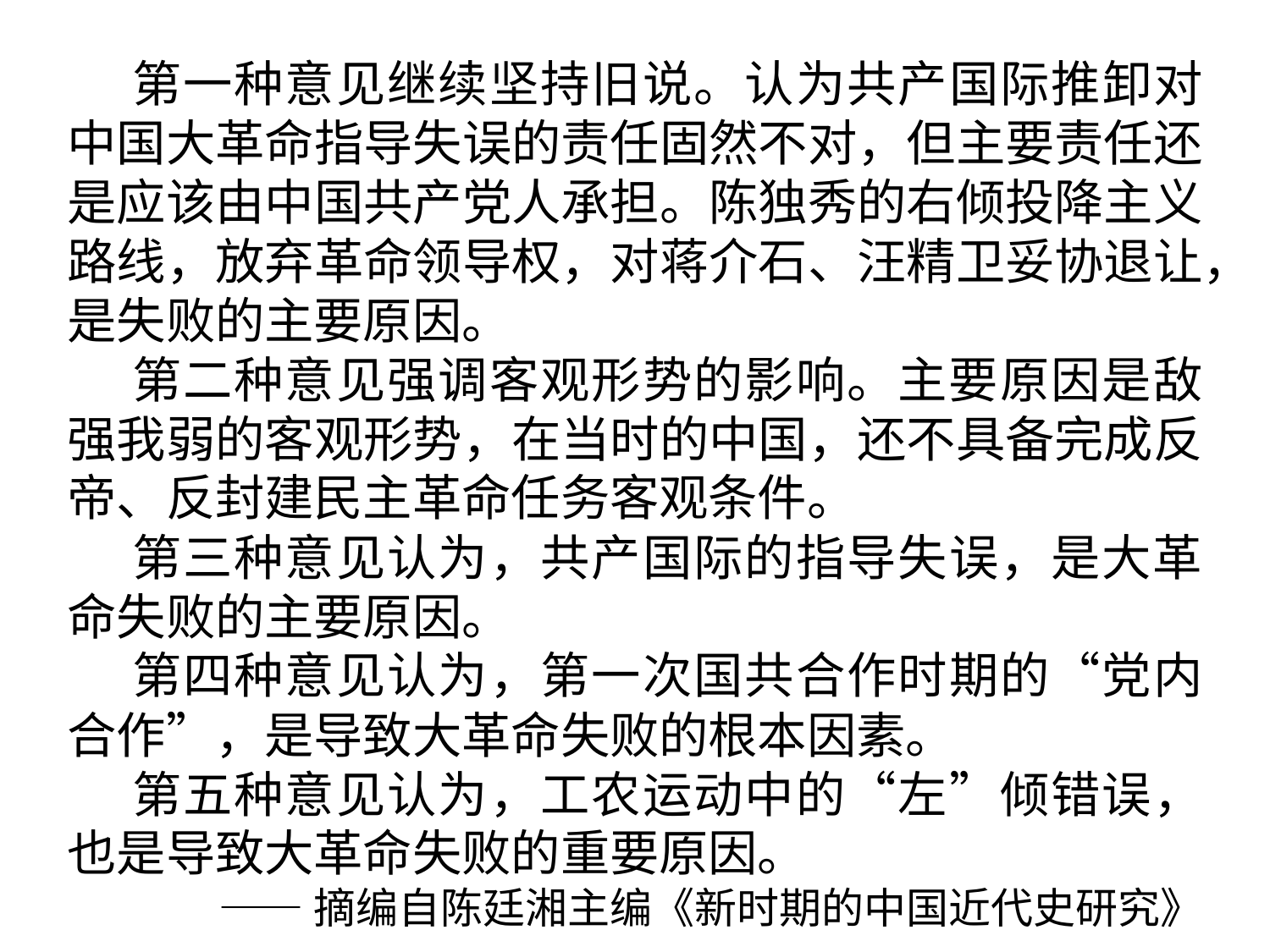

第一种意见继续坚持旧说。认为共产国际推卸对中国大革命指导失误的责任固然不对，但主要责任还是应该由中国共产党人承担。陈独秀的右倾投降主义路线，放弃革命领导权，对蒋介石、汪精卫妥协退让，是失败的主要原因。
    第二种意见强调客观形势的影响。主要原因是敌强我弱的客观形势，在当时的中国，还不具备完成反帝、反封建民主革命任务客观条件。
    第三种意见认为，共产国际的指导失误，是大革命失败的主要原因。
    第四种意见认为，第一次国共合作时期的“党内合作”，是导致大革命失败的根本因素。
    第五种意见认为，工农运动中的“左”倾错误，也是导致大革命失败的重要原因。
——摘编自陈廷湘主编《新时期的中国近代史研究》